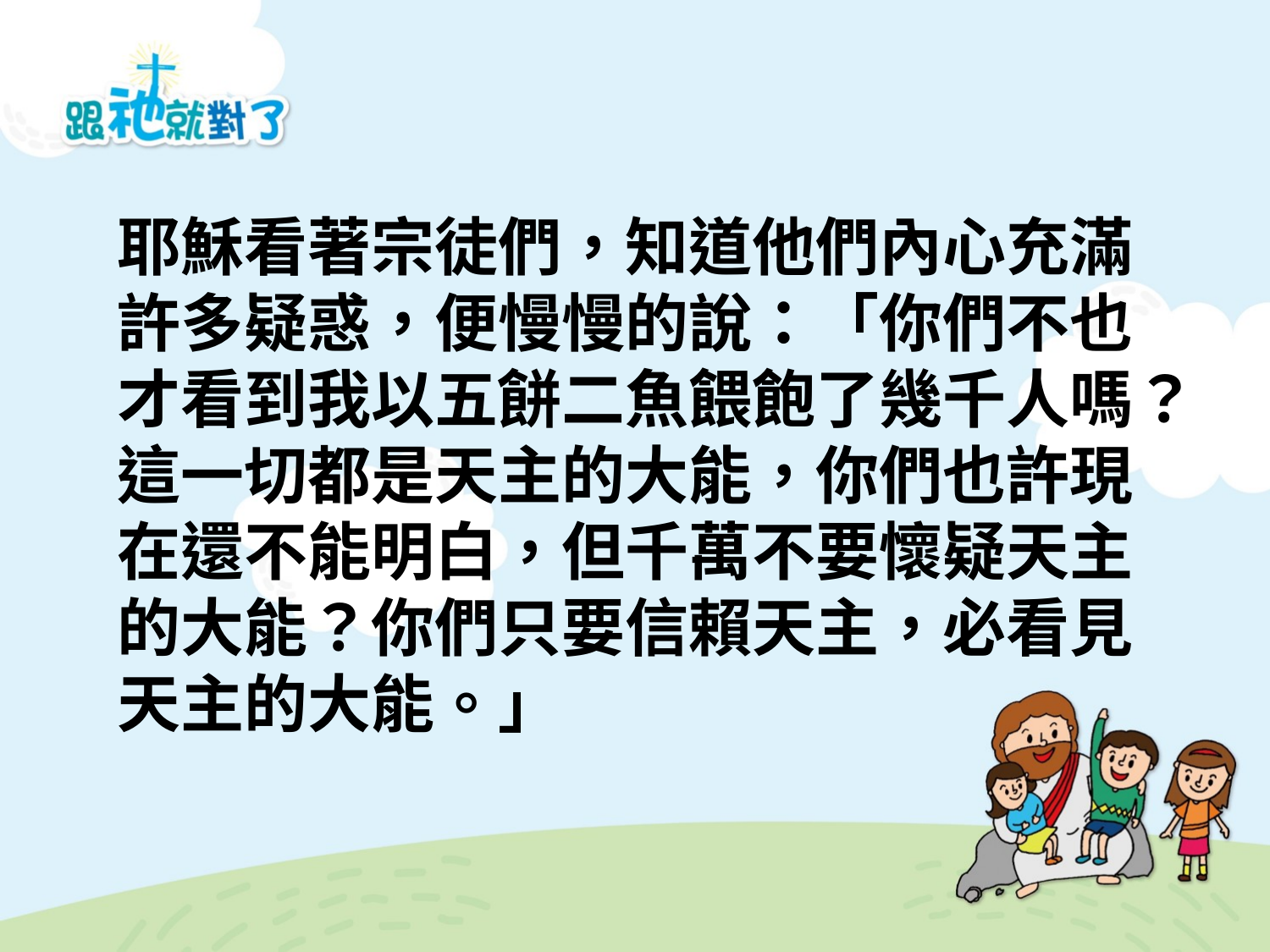

耶穌看著宗徒們，知道他們內心充滿許多疑惑，便慢慢的說：「你們不也才看到我以五餅二魚餵飽了幾千人嗎？這一切都是天主的大能，你們也許現在還不能明白，但千萬不要懷疑天主的大能？你們只要信賴天主，必看見天主的大能。」